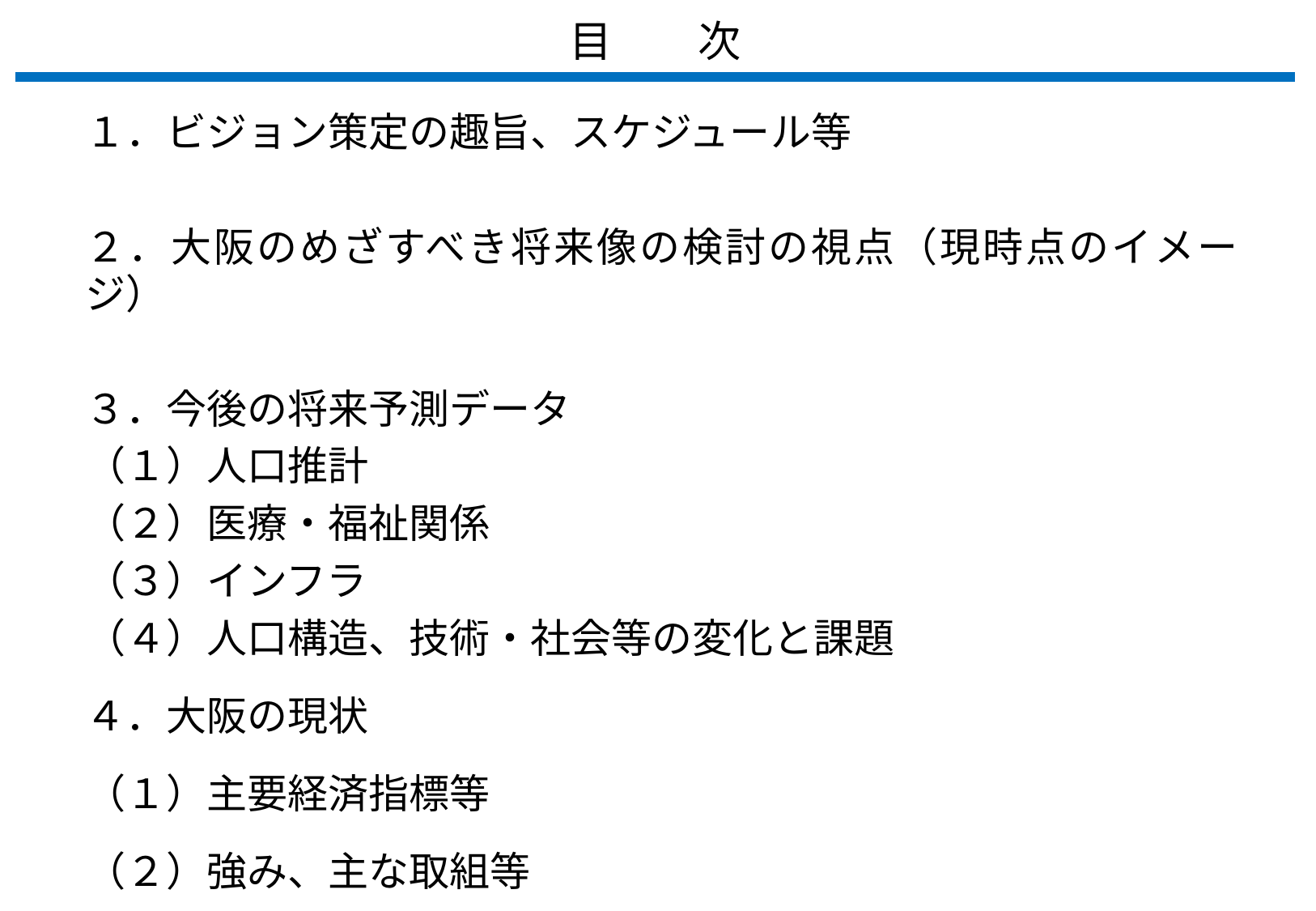

目　　次
１．ビジョン策定の趣旨、スケジュール等

２．大阪のめざすべき将来像の検討の視点（現時点のイメージ）

３．今後の将来予測データ
（１）人口推計
（２）医療・福祉関係
（３）インフラ
（４）人口構造、技術・社会等の変化と課題
４．大阪の現状
（１）主要経済指標等
（２）強み、主な取組等